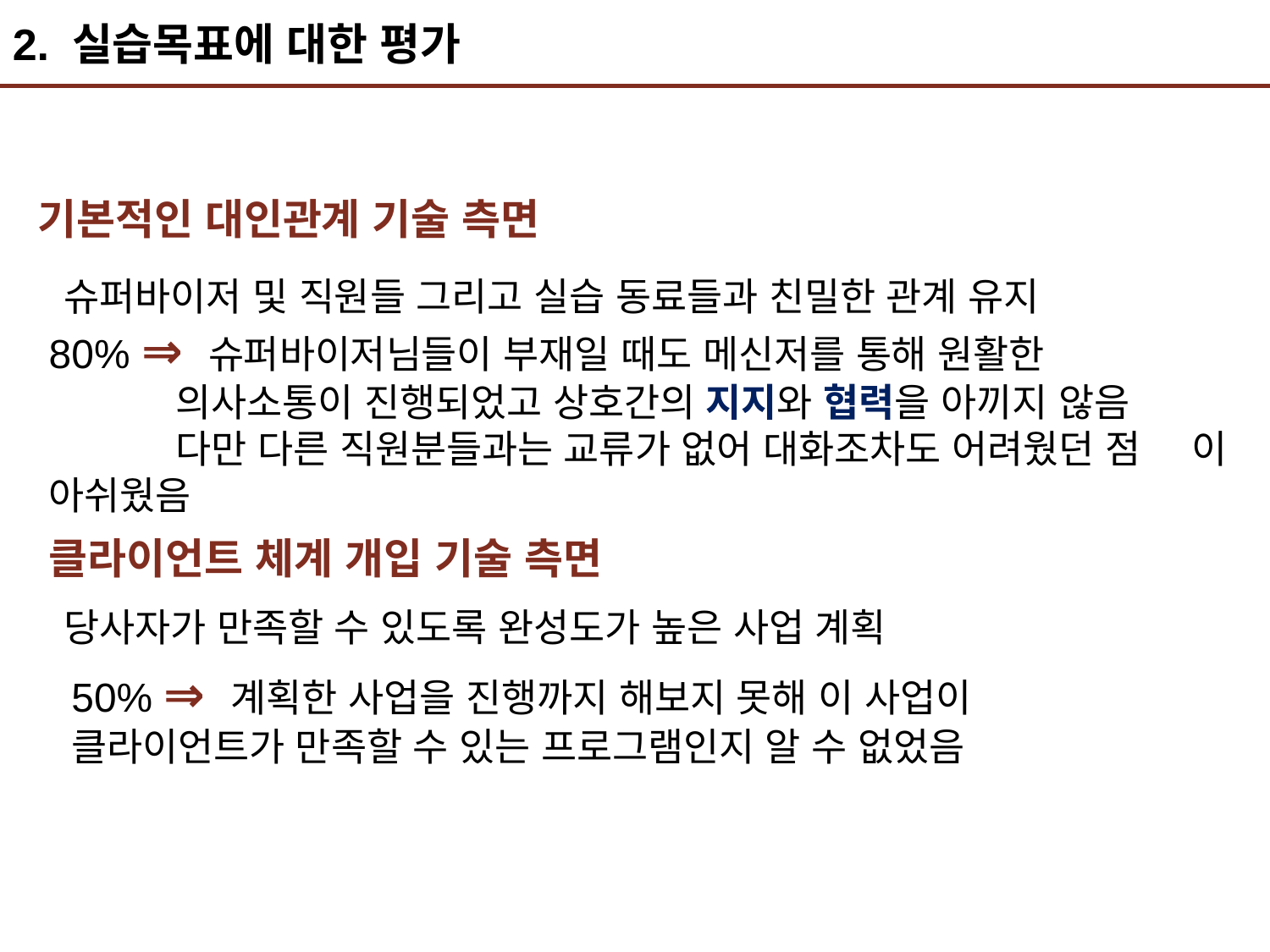

2. 실습목표에 대한 평가
기본적인 대인관계 기술 측면
슈퍼바이저 및 직원들 그리고 실습 동료들과 친밀한 관계 유지
80% ⇒ 슈퍼바이저님들이 부재일 때도 메신저를 통해 원활한
	의사소통이 진행되었고 상호간의 지지와 협력을 아끼지 않음
	다만 다른 직원분들과는 교류가 없어 대화조차도 어려웠던 점	이 아쉬웠음
클라이언트 체계 개입 기술 측면
당사자가 만족할 수 있도록 완성도가 높은 사업 계획
50% ⇒ 계획한 사업을 진행까지 해보지 못해 이 사업이 	클라이언트가 만족할 수 있는 프로그램인지 알 수 없었음